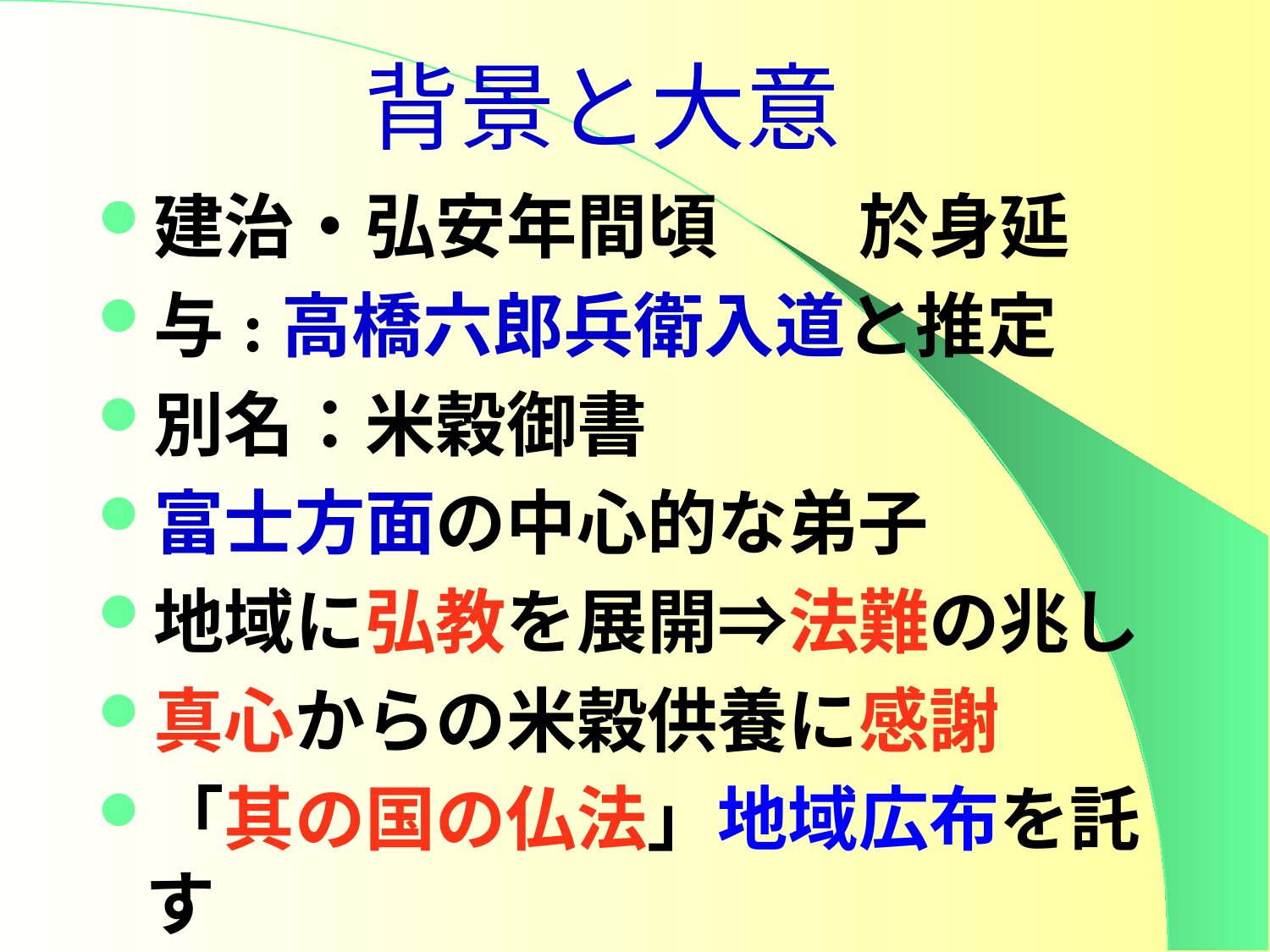

# 背景と大意
建治・弘安年間頃　　於身延
与:高橋六郎兵衛入道と推定
別名：米穀御書
富士方面の中心的な弟子
地域に弘教を展開⇒法難の兆し
真心からの米穀供養に感謝
「其の国の仏法」地域広布を託す